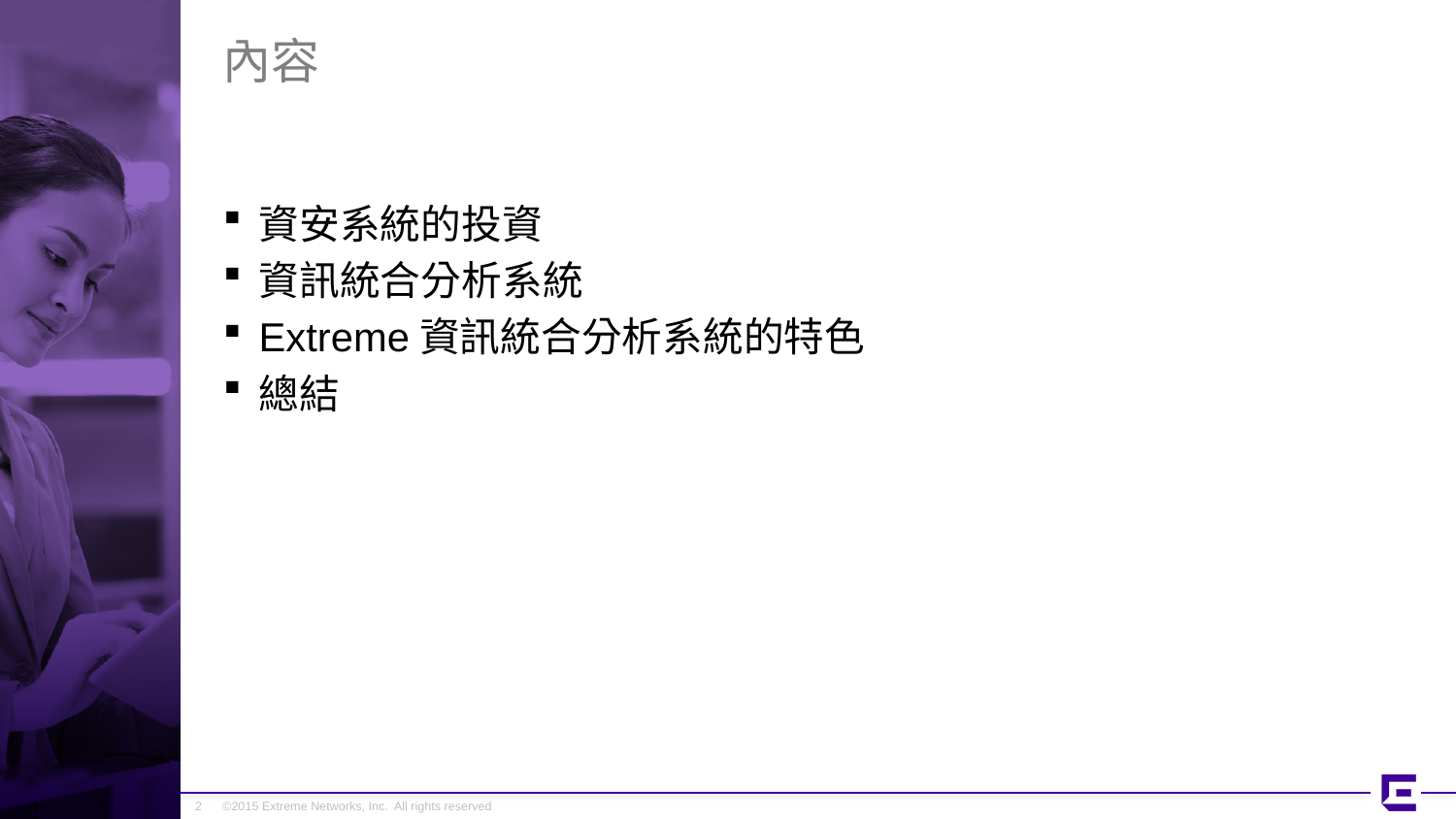

# 內容
資安系統的投資
資訊統合分析系統
Extreme資訊統合分析系統的特色
總結

2